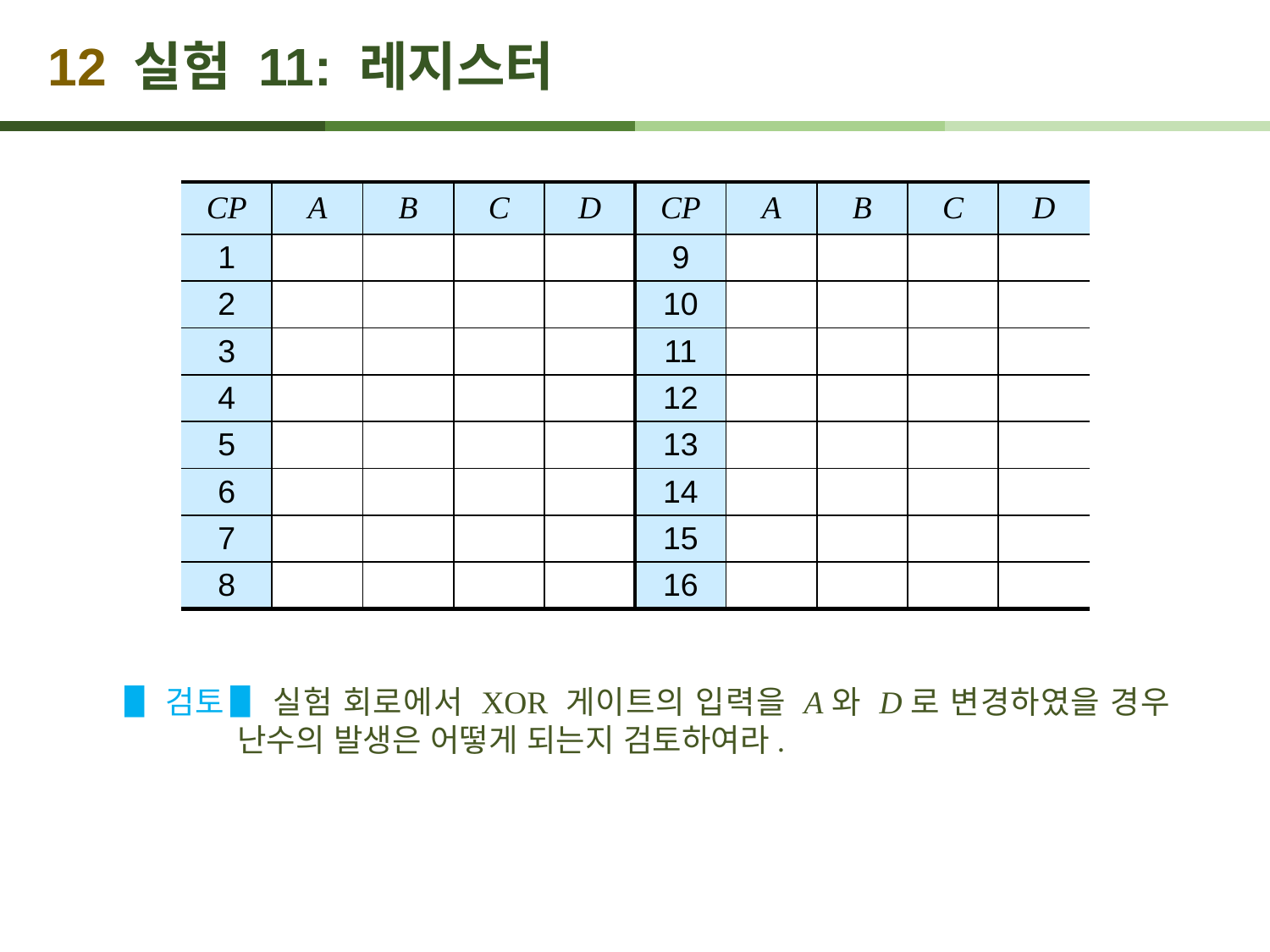

# 12 실험 11: 레지스터
| CP | A | B | C | D | CP | A | B | C | D |
| --- | --- | --- | --- | --- | --- | --- | --- | --- | --- |
| 1 |  |  |  |  | 9 |  |  |  |  |
| 2 |  |  |  |  | 10 |  |  |  |  |
| 3 |  |  |  |  | 11 |  |  |  |  |
| 4 |  |  |  |  | 12 |  |  |  |  |
| 5 |  |  |  |  | 13 |  |  |  |  |
| 6 |  |  |  |  | 14 |  |  |  |  |
| 7 |  |  |  |  | 15 |  |  |  |  |
| 8 |  |  |  |  | 16 |  |  |  |  |
▋검토 ▋ 실험 회로에서 XOR 게이트의 입력을 A와 D로 변경하였을 경우 난수의 발생은 어떻게 되는지 검토하여라.